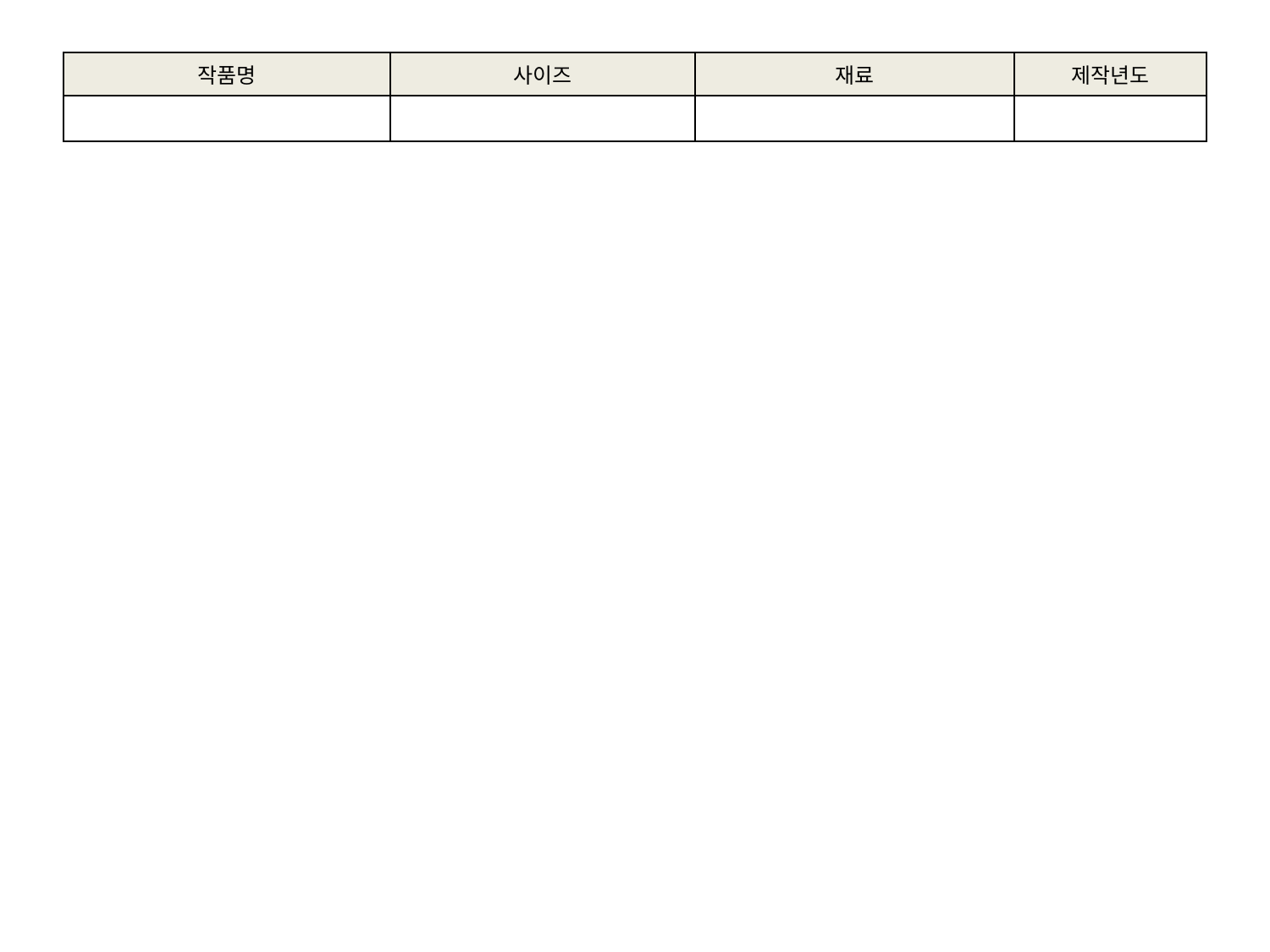

| 작품명 | 사이즈 | 재료 | 제작년도 |
| --- | --- | --- | --- |
|  |  |  |  |